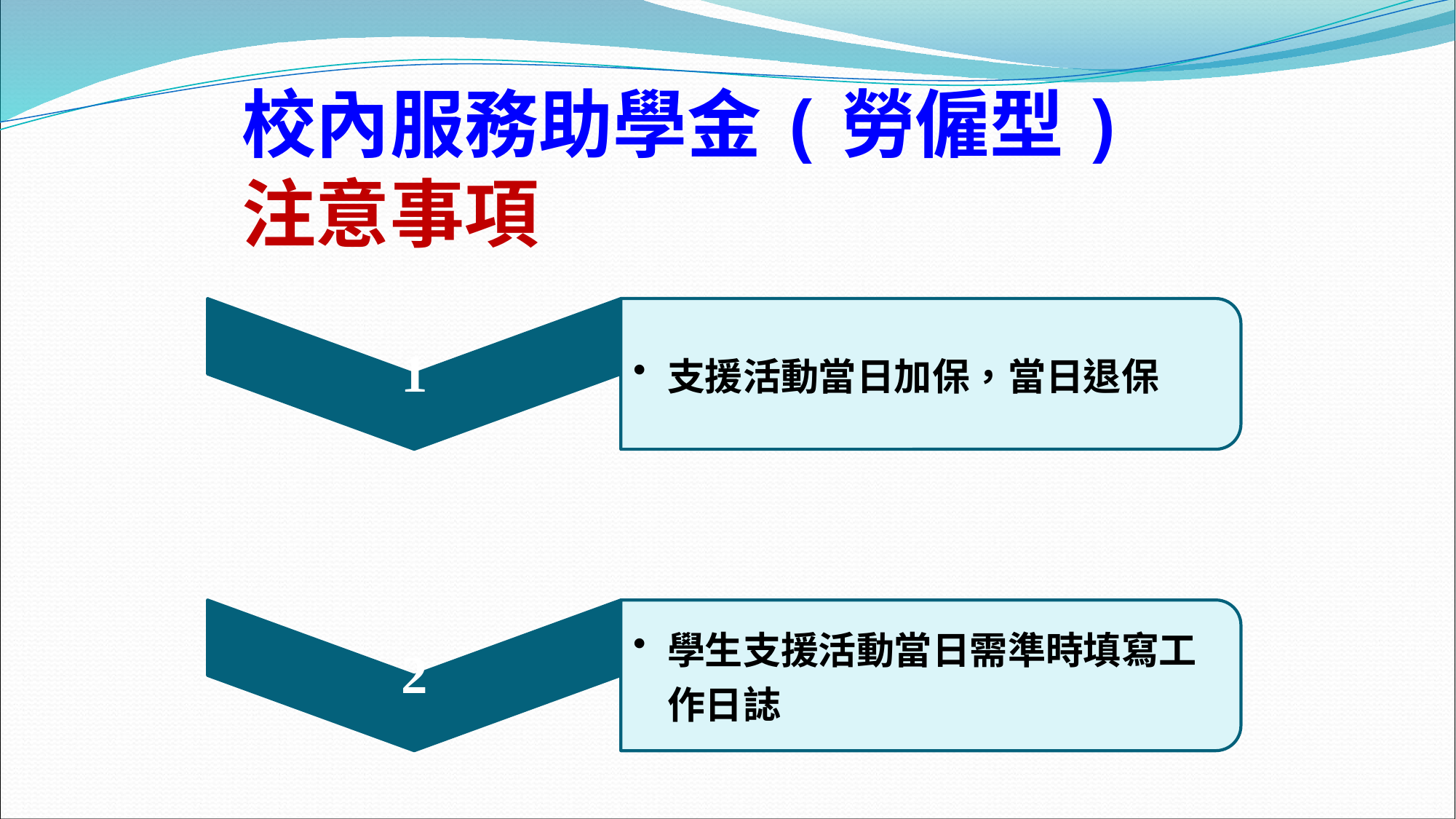

# 校內服務助學金(勞僱型) 注意事項
1
支援活動當日加保，當日退保
2
學生支援活動當日需準時填寫工作日誌